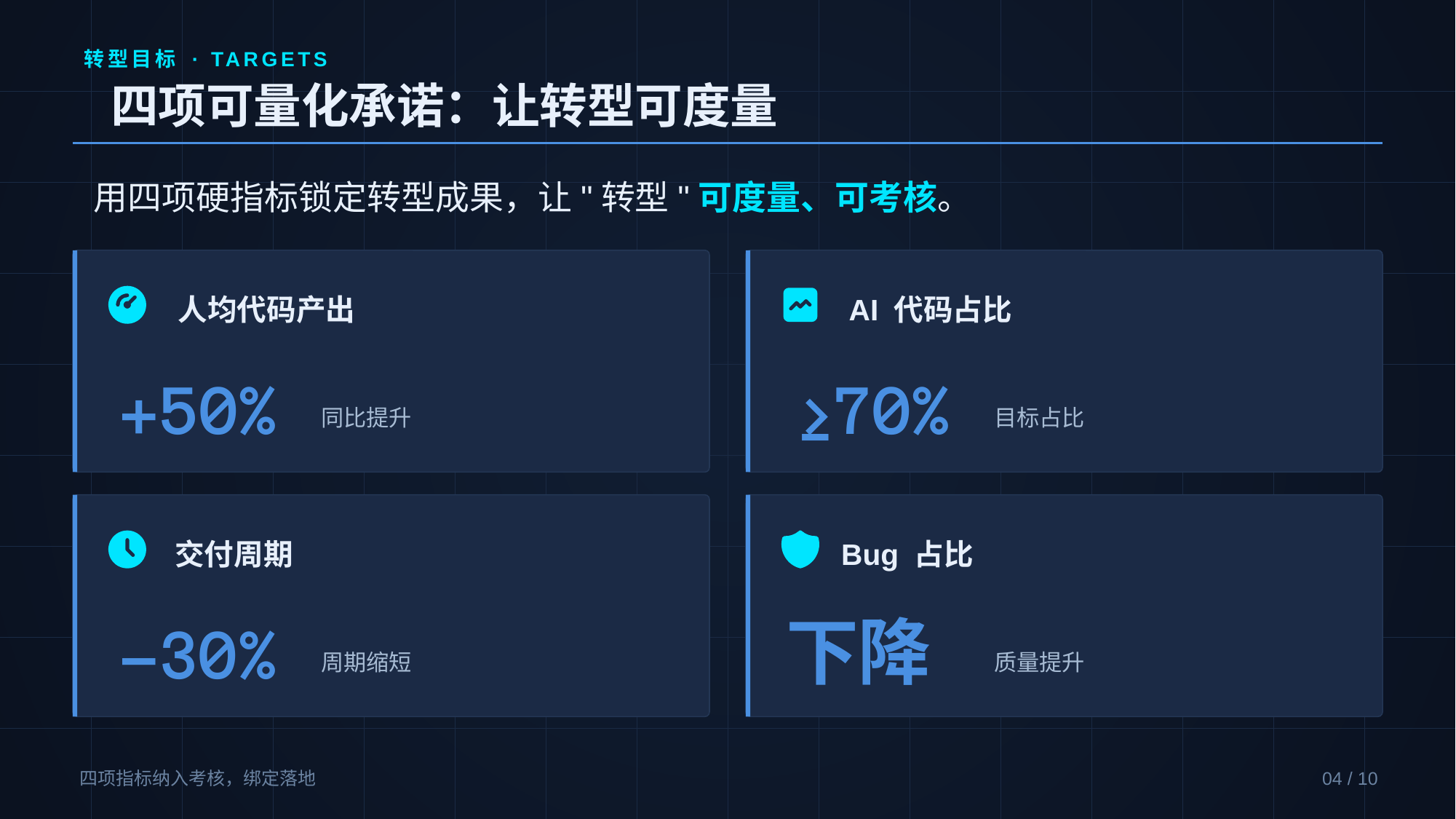

转型目标 · TARGETS
四项可量化承诺：让转型可度量

用四项硬指标锁定转型成果，让"转型"可度量、可考核。

人均代码产出
+50%
同比提升

AI 代码占比
≥70%
目标占比

交付周期
−30%
周期缩短

Bug 占比
下降
质量提升
四项指标纳入考核，绑定落地
04 / 10